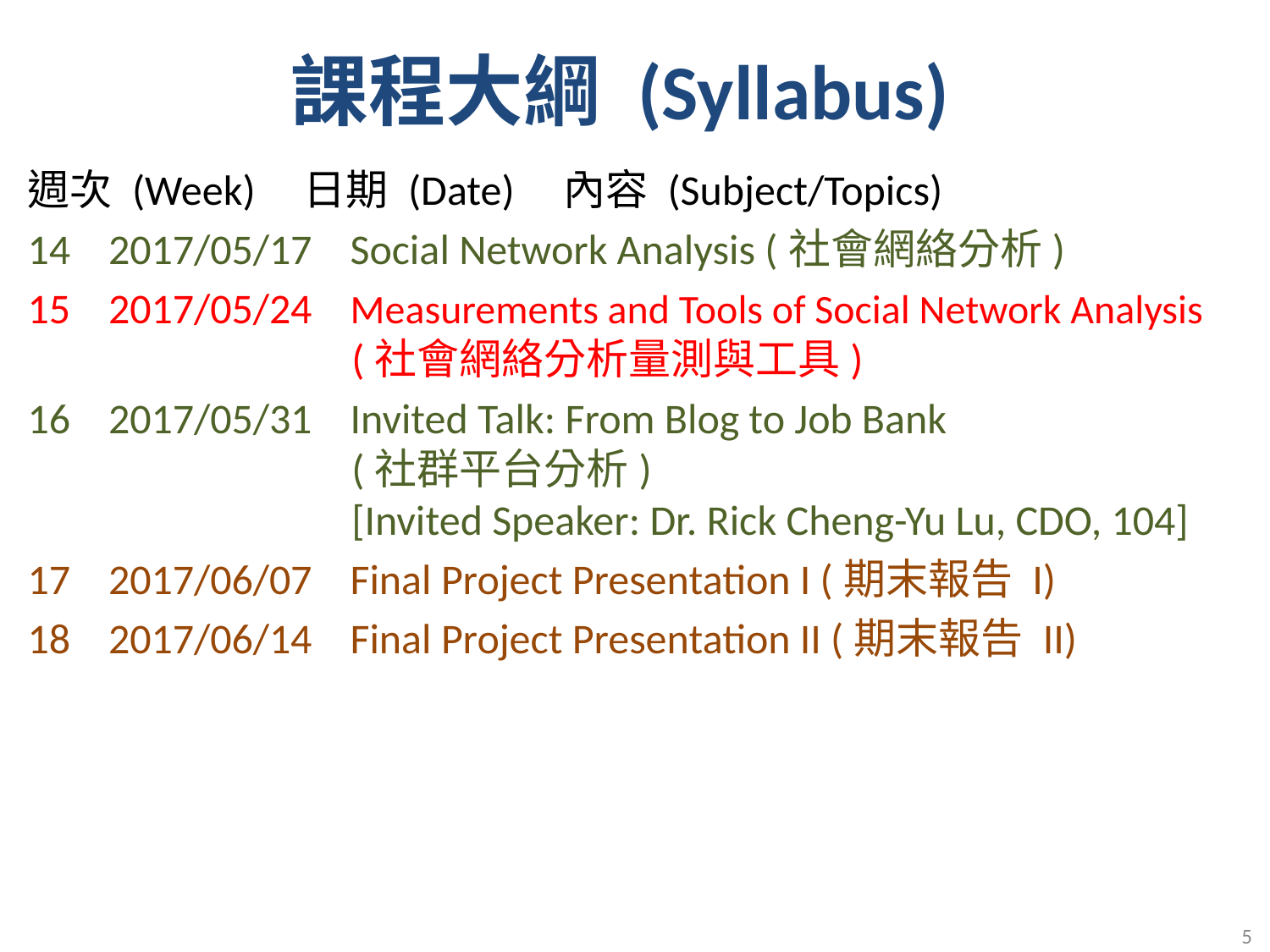

課程大綱 (Syllabus)
週次 (Week)    日期 (Date)    內容 (Subject/Topics)
14    2017/05/17    Social Network Analysis (社會網絡分析)
15    2017/05/24    Measurements and Tools of Social Network Analysis
                             (社會網絡分析量測與工具)
16    2017/05/31    Invited Talk: From Blog to Job Bank
                             (社群平台分析)
                             [Invited Speaker: Dr. Rick Cheng-Yu Lu, CDO, 104]
17    2017/06/07    Final Project Presentation I (期末報告 I)
18    2017/06/14    Final Project Presentation II (期末報告 II)
5